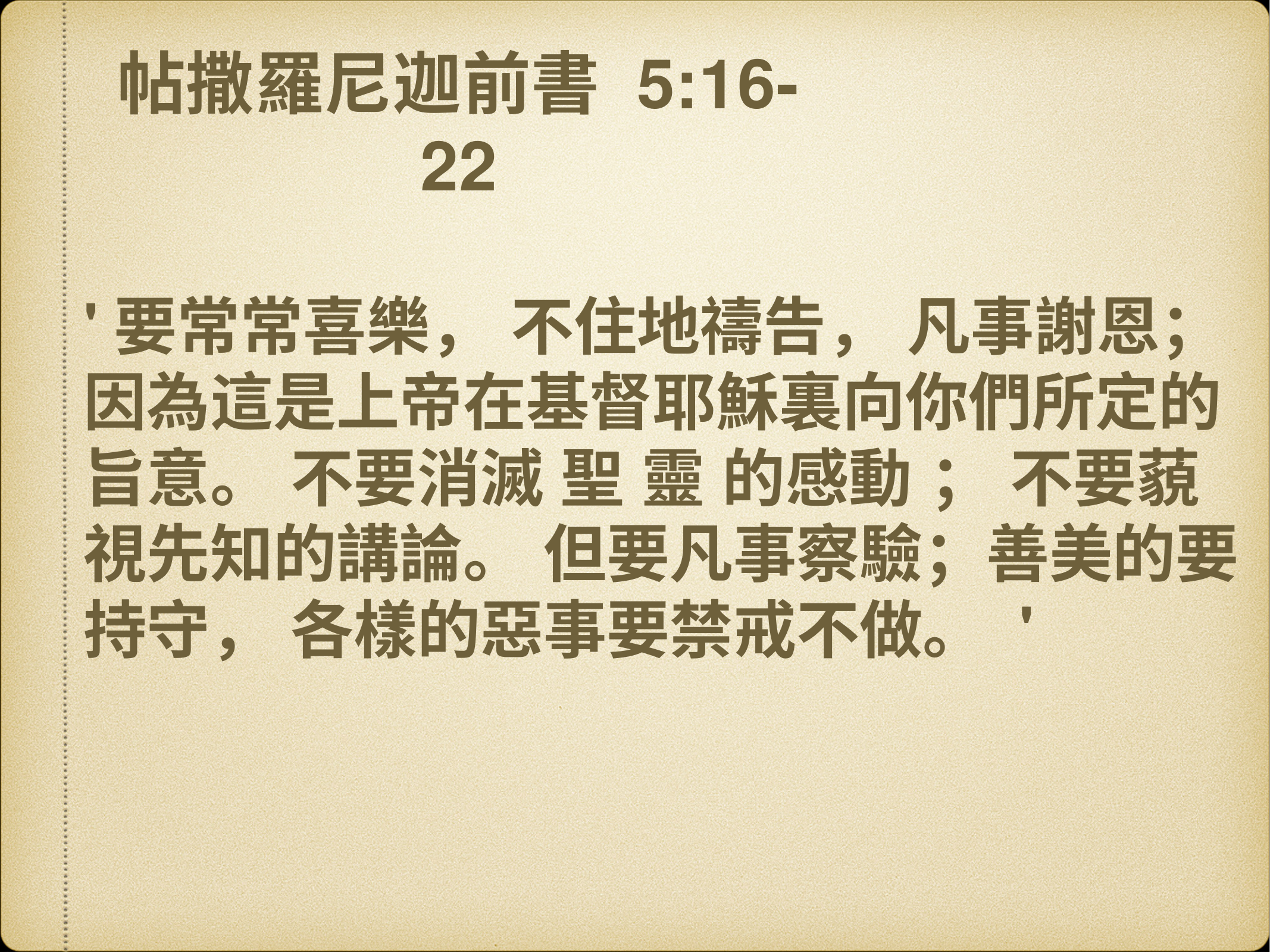

# 帖撒羅尼迦前書 5:16-22
'要常常喜樂， 不住地禱告， 凡事謝恩；因為這是上帝在基督耶穌裏向你們所定的旨意。 不要消滅 聖 靈 的感動 ； 不要藐視先知的講論。 但要凡事察驗；善美的要持守， 各樣的惡事要禁戒不做。 '